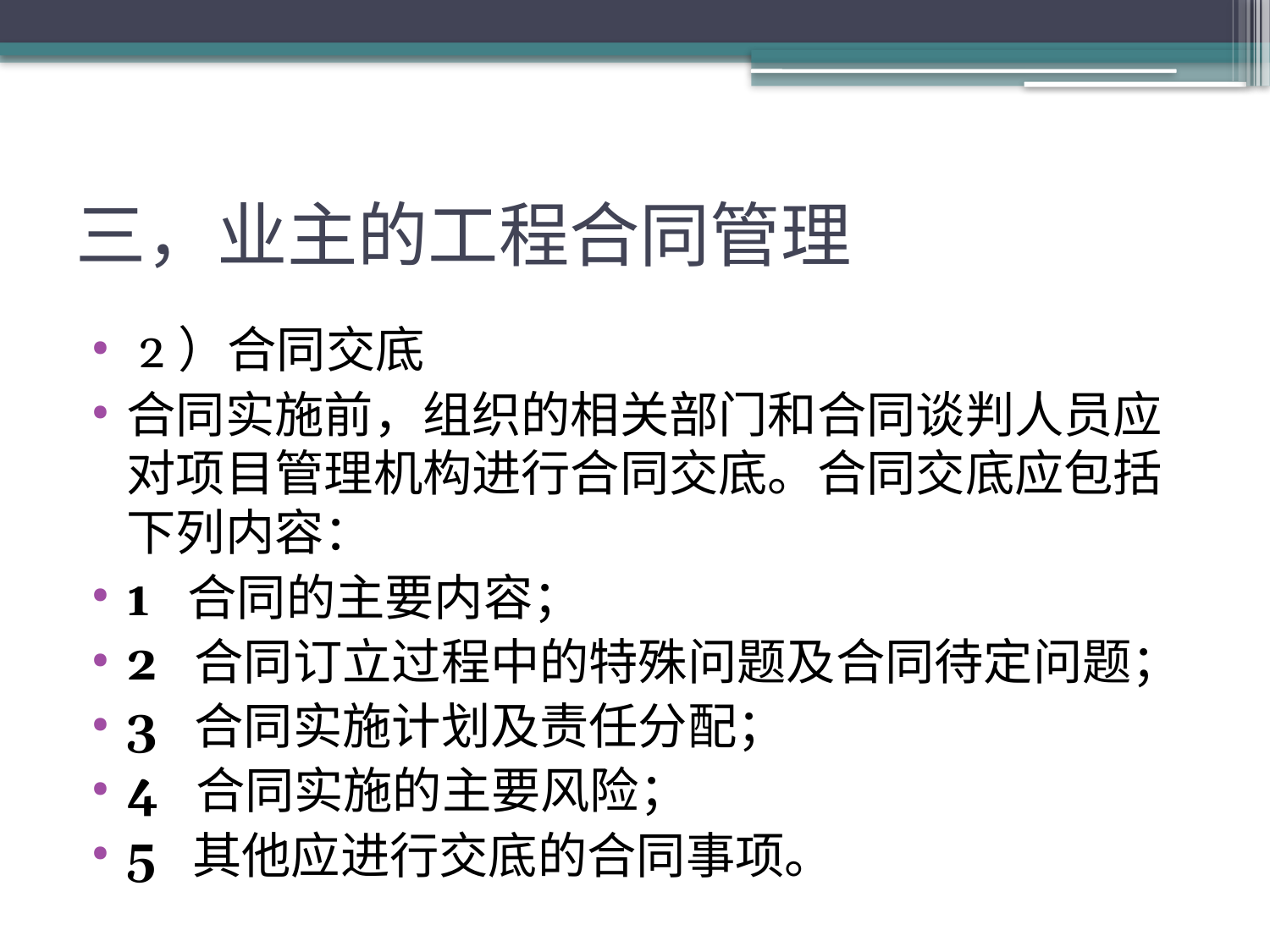

# 三，业主的工程合同管理
 2）合同交底
合同实施前，组织的相关部门和合同谈判人员应对项目管理机构进行合同交底。合同交底应包括下列内容：
1  合同的主要内容；
2  合同订立过程中的特殊问题及合同待定问题；
3  合同实施计划及责任分配；
4  合同实施的主要风险；
5  其他应进行交底的合同事项。